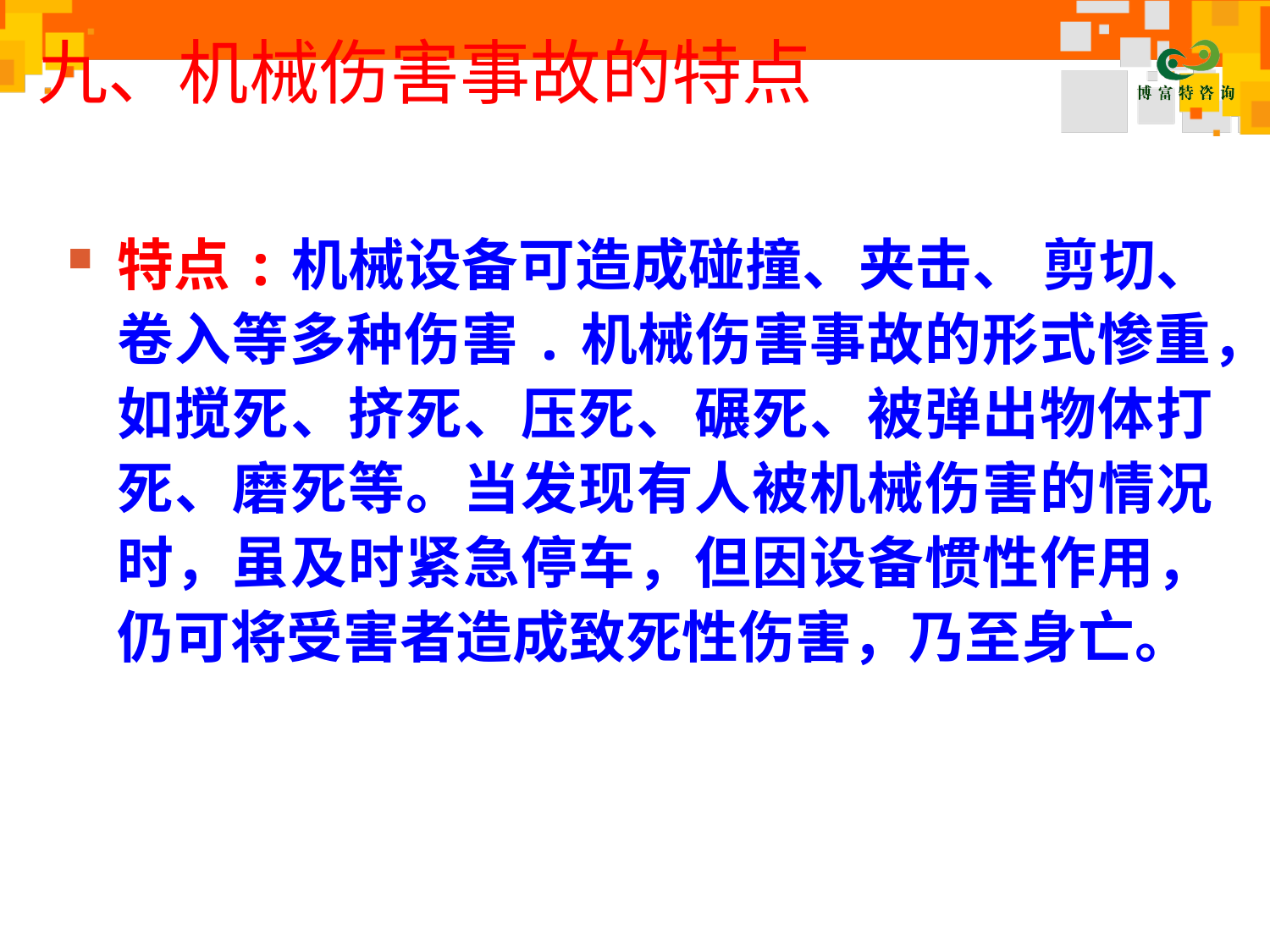

# 九、机械伤害事故的特点
特点:机械设备可造成碰撞、夹击、 剪切、卷入等多种伤害.机械伤害事故的形式惨重，如搅死、挤死、压死、碾死、被弹出物体打死、磨死等。当发现有人被机械伤害的情况时，虽及时紧急停车，但因设备惯性作用，仍可将受害者造成致死性伤害，乃至身亡。